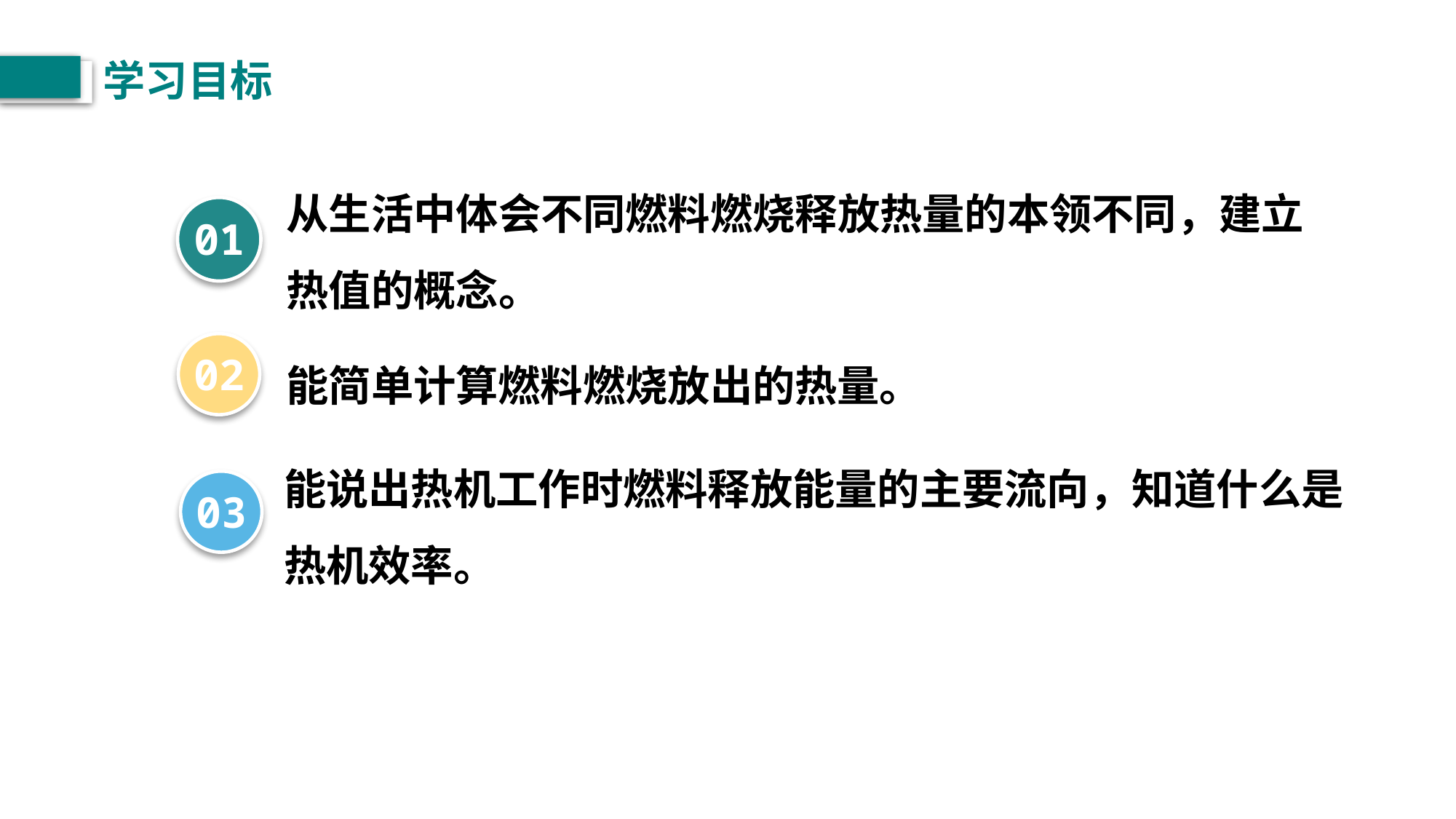

学习目标

从生活中体会不同燃料燃烧释放热量的本领不同，建立热值的概念。

01
能简单计算燃料燃烧放出的热量。

02
能说出热机工作时燃料释放能量的主要流向，知道什么是热机效率。

03